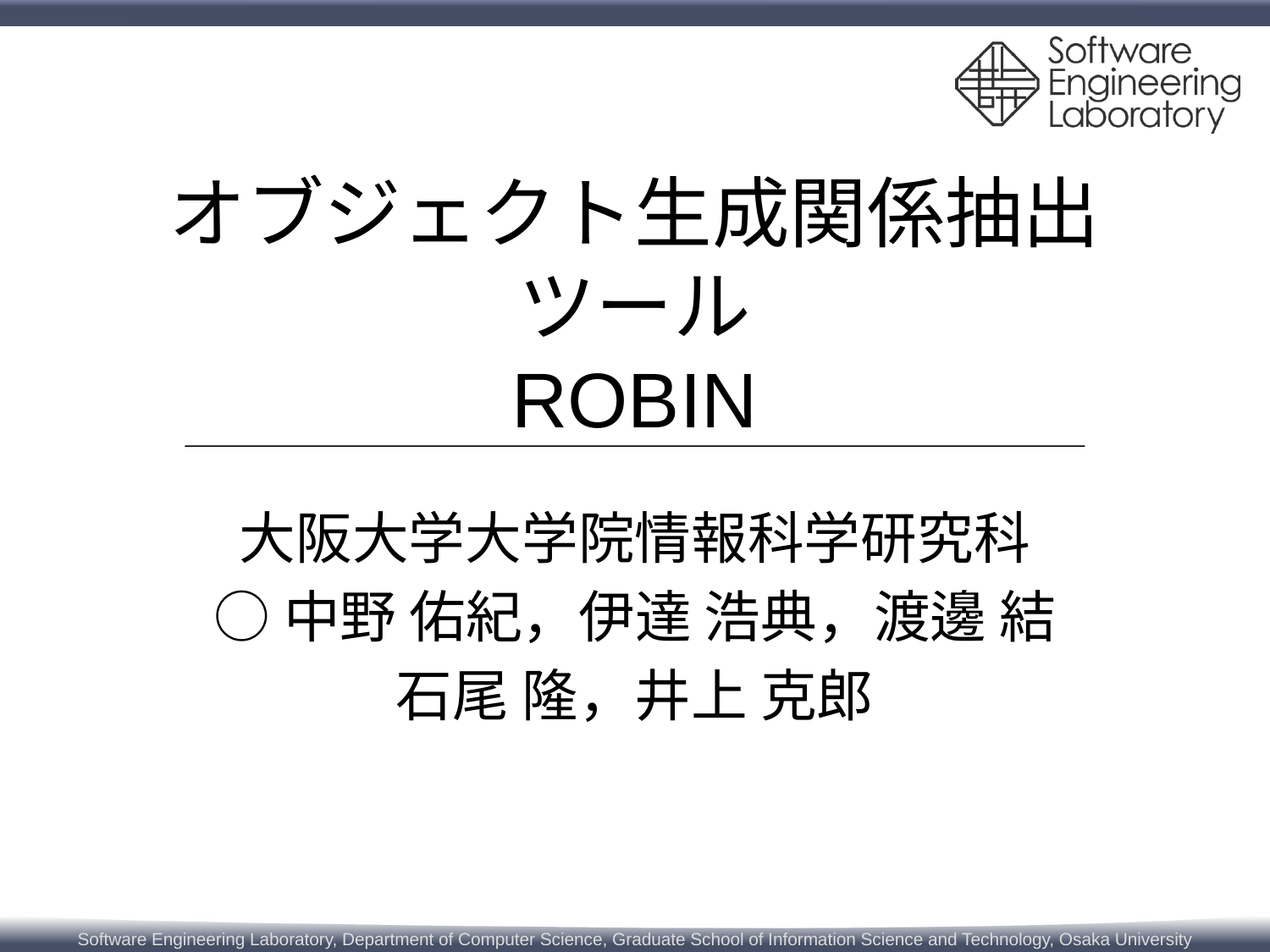

# オブジェクト生成関係抽出ツール ROBIN
大阪大学大学院情報科学研究科
○中野 佑紀，伊達 浩典，渡邊 結
石尾 隆，井上 克郎